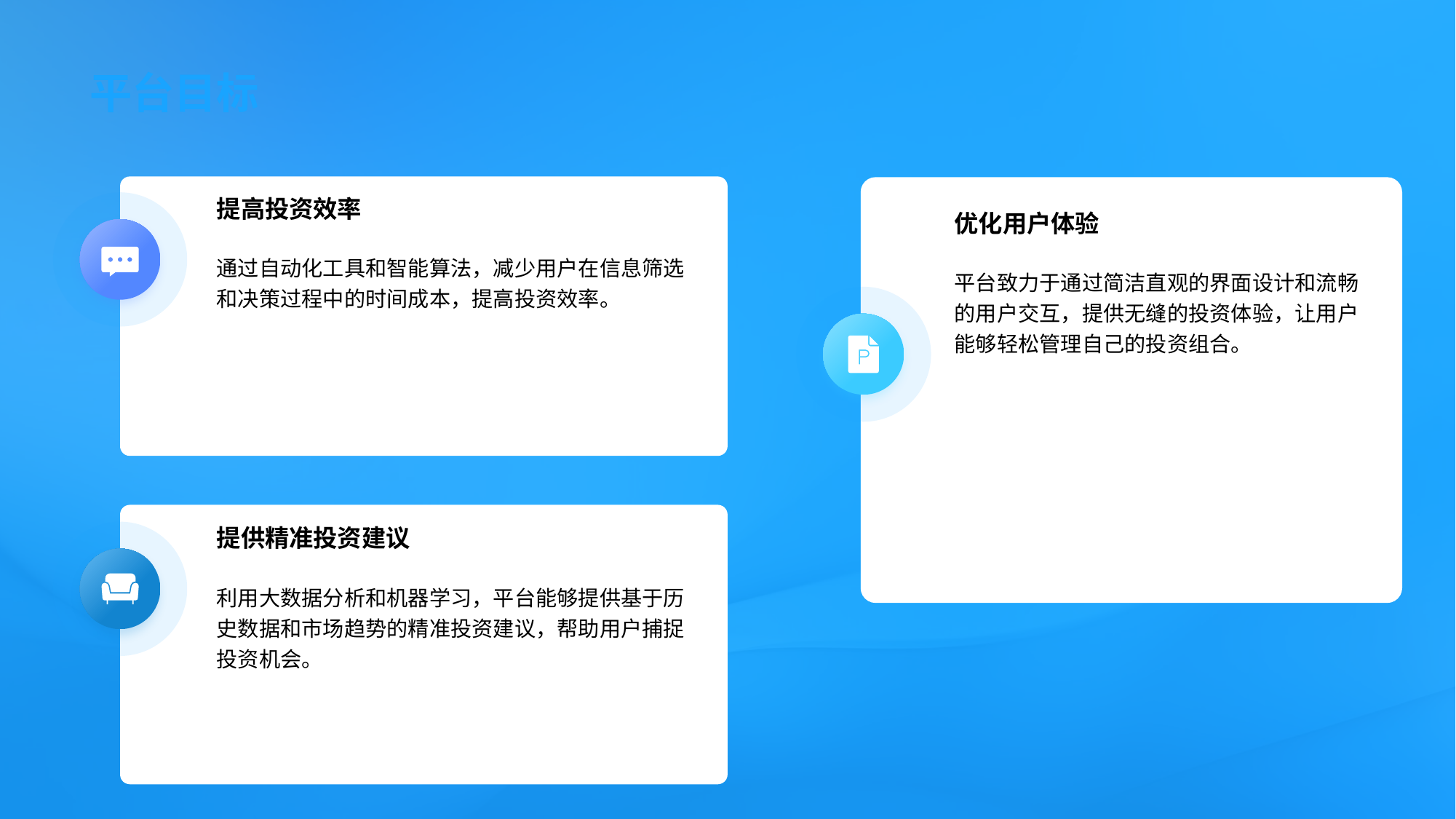

# 平台目标

提高投资效率

优化用户体验
通过自动化工具和智能算法，减少用户在信息筛选和决策过程中的时间成本，提高投资效率。
平台致力于通过简洁直观的界面设计和流畅的用户交互，提供无缝的投资体验，让用户能够轻松管理自己的投资组合。

提供精准投资建议

利用大数据分析和机器学习，平台能够提供基于历史数据和市场趋势的精准投资建议，帮助用户捕捉投资机会。